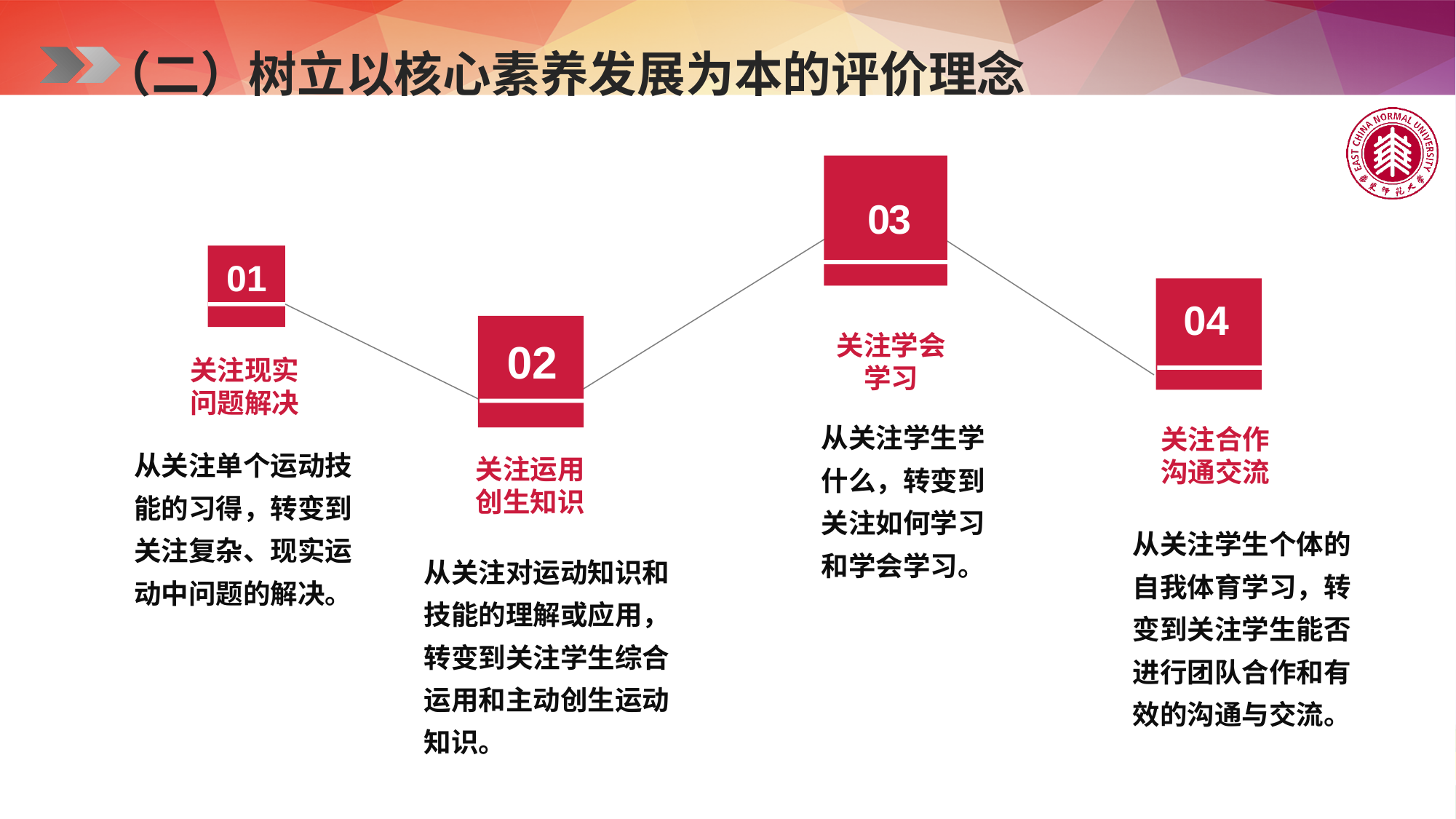

（二）树立以核心素养发展为本的评价理念

03

01

04

02

关注学会
学习
关注现实
问题解决
从关注学生学什么，转变到关注如何学习和学会学习。
关注合作
沟通交流
从关注单个运动技能的习得，转变到关注复杂、现实运动中问题的解决。
关注运用
创生知识
从关注学生个体的自我体育学习，转变到关注学生能否进行团队合作和有效的沟通与交流。
从关注对运动知识和技能的理解或应用，转变到关注学生综合运用和主动创生运动知识。